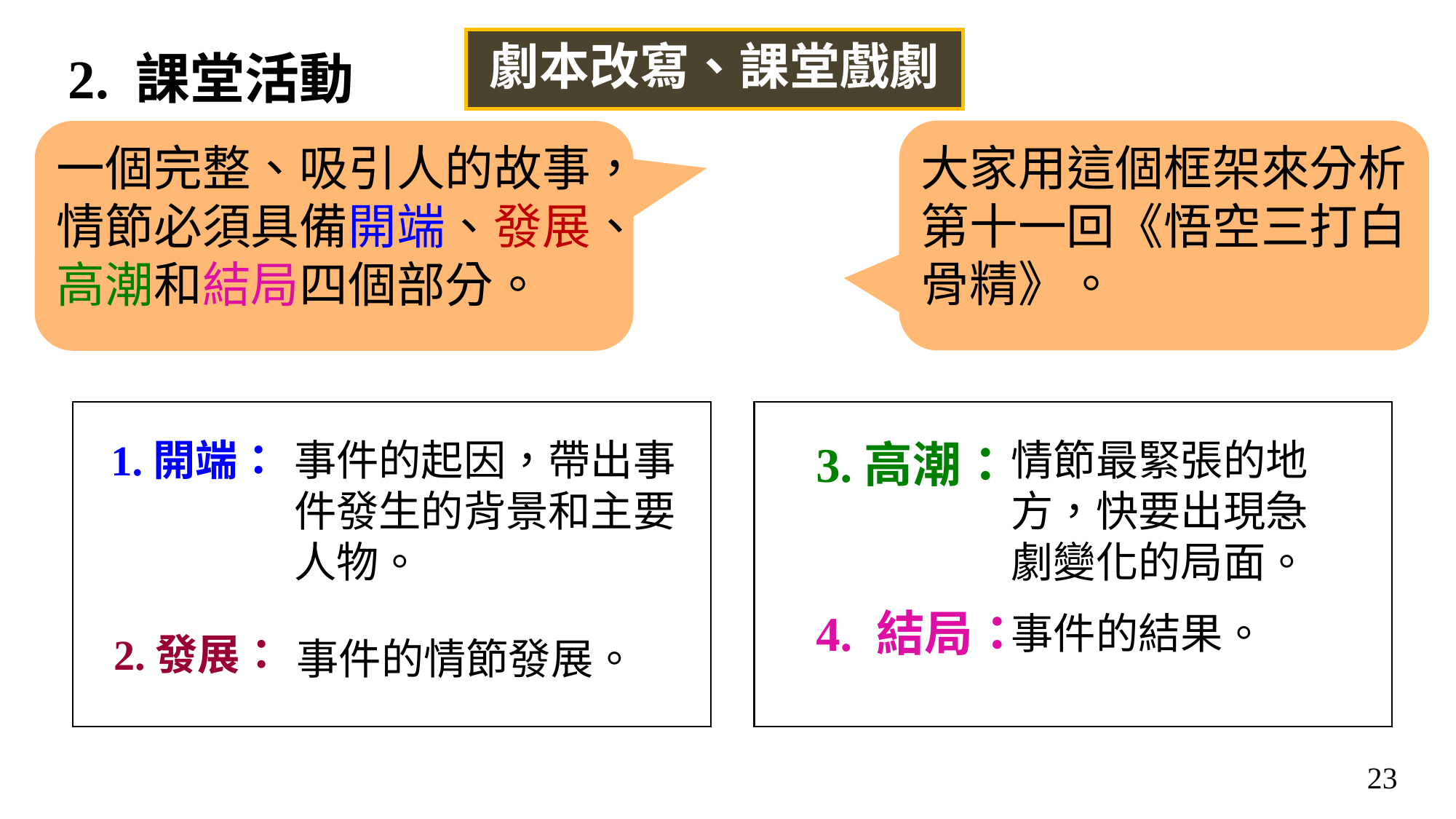

劇本改寫、課堂戲劇
2. 課堂活動
大家用這個框架來分析第十一回《悟空三打白骨精》。
一個完整、吸引人的故事，情節必須具備開端、發展、高潮和結局四個部分。

1.開端：
情節最緊張的地方，快要出現急劇變化的局面。
3.高潮：
4. 結局：
事件的結果。
事件的起因，帶出事件發生的背景和主要人物。
2.發展：
事件的情節發展。
23